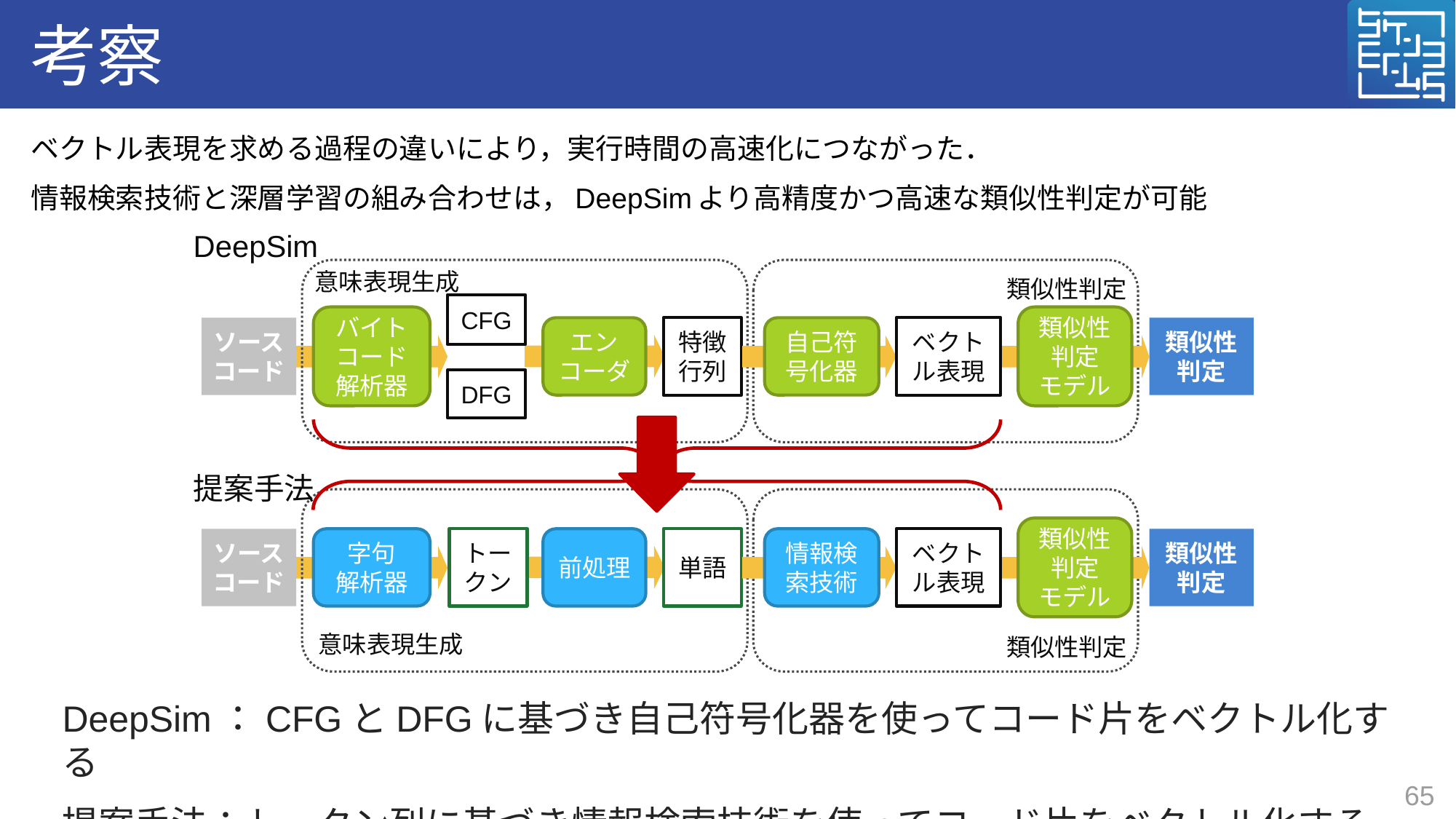

# 考察

ベクトル表現を求める過程の違いにより，実行時間の高速化につながった．
情報検索技術と深層学習の組み合わせは，DeepSimより高精度かつ高速な類似性判定が可能

DeepSim

意味表現生成
CFG
DFG
バイトコード
解析器
エン
コーダ
特徴
行列

類似性判定
類似性
判定
モデル
ソースコード
自己符号化器
ベクトル表現
類似性判定

提案手法

字句
解析器
前処理
単語
意味表現生成

類似性
判定
モデル
ソースコード
情報検索技術
ベクトル表現
類似性判定

類似性判定
トークン
DeepSim：CFGとDFGに基づき自己符号化器を使ってコード片をベクトル化する
提案手法：トークン列に基づき情報検索技術を使ってコード片をベクトル化する
65